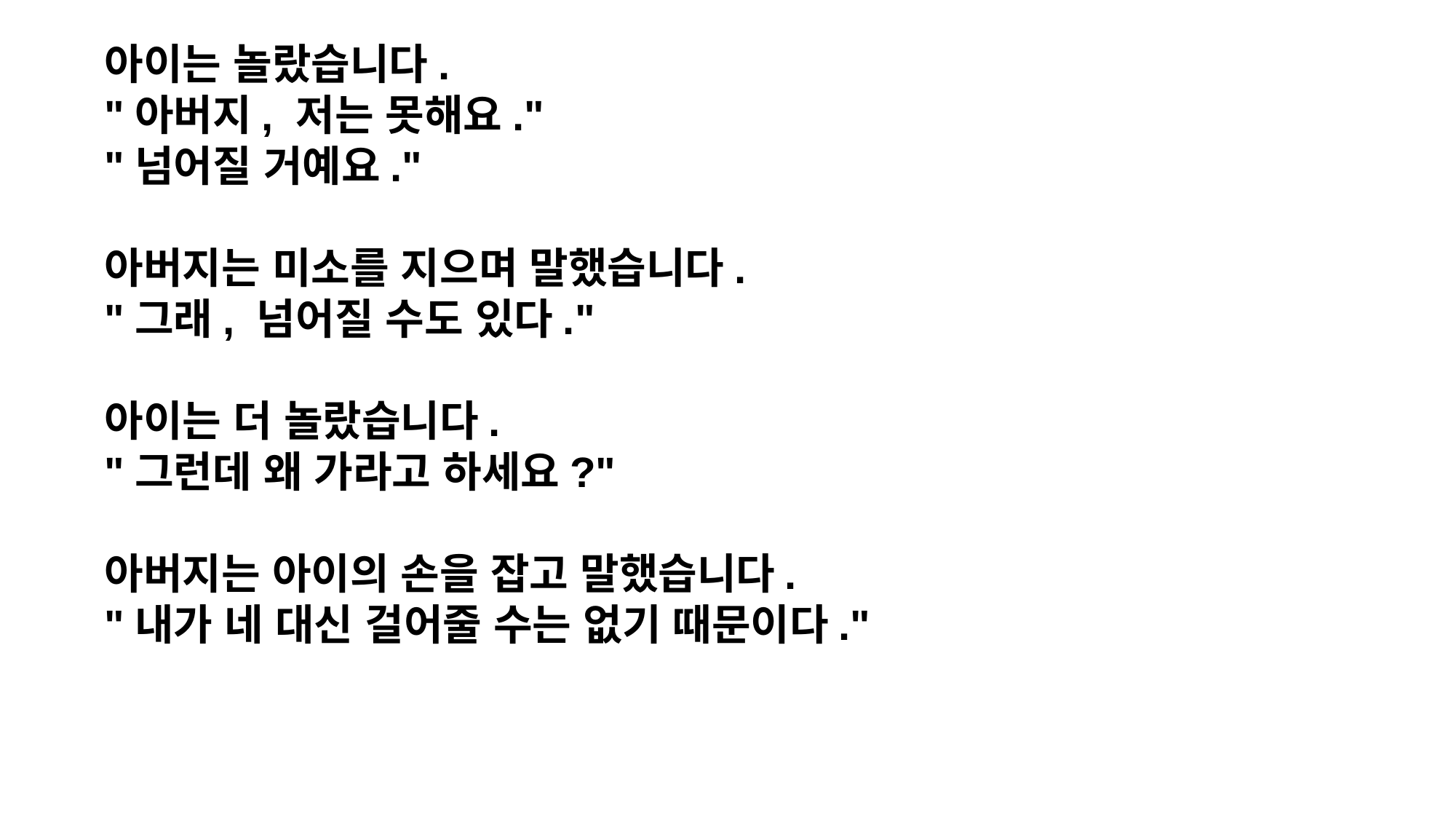

아이는 놀랐습니다.
"아버지, 저는 못해요."
"넘어질 거예요."

아버지는 미소를 지으며 말했습니다.
"그래, 넘어질 수도 있다."

아이는 더 놀랐습니다.
"그런데 왜 가라고 하세요?"

아버지는 아이의 손을 잡고 말했습니다.
"내가 네 대신 걸어줄 수는 없기 때문이다."